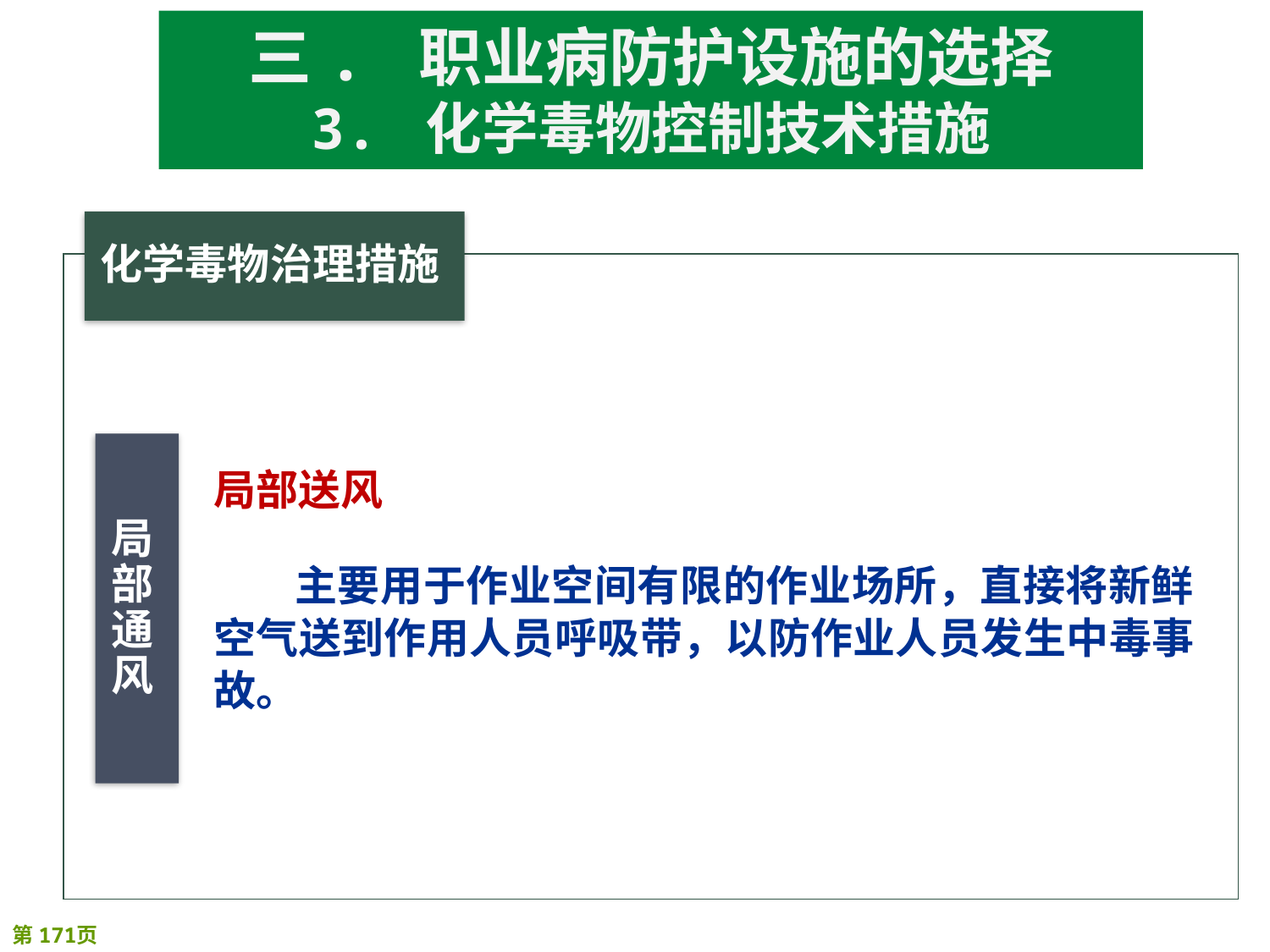

三. 职业病防护设施的选择
3. 化学毒物控制技术措施
化学毒物治理措施

局部通风
局部送风
       主要用于作业空间有限的作业场所，直接将新鲜空气送到作用人员呼吸带，以防作业人员发生中毒事故。